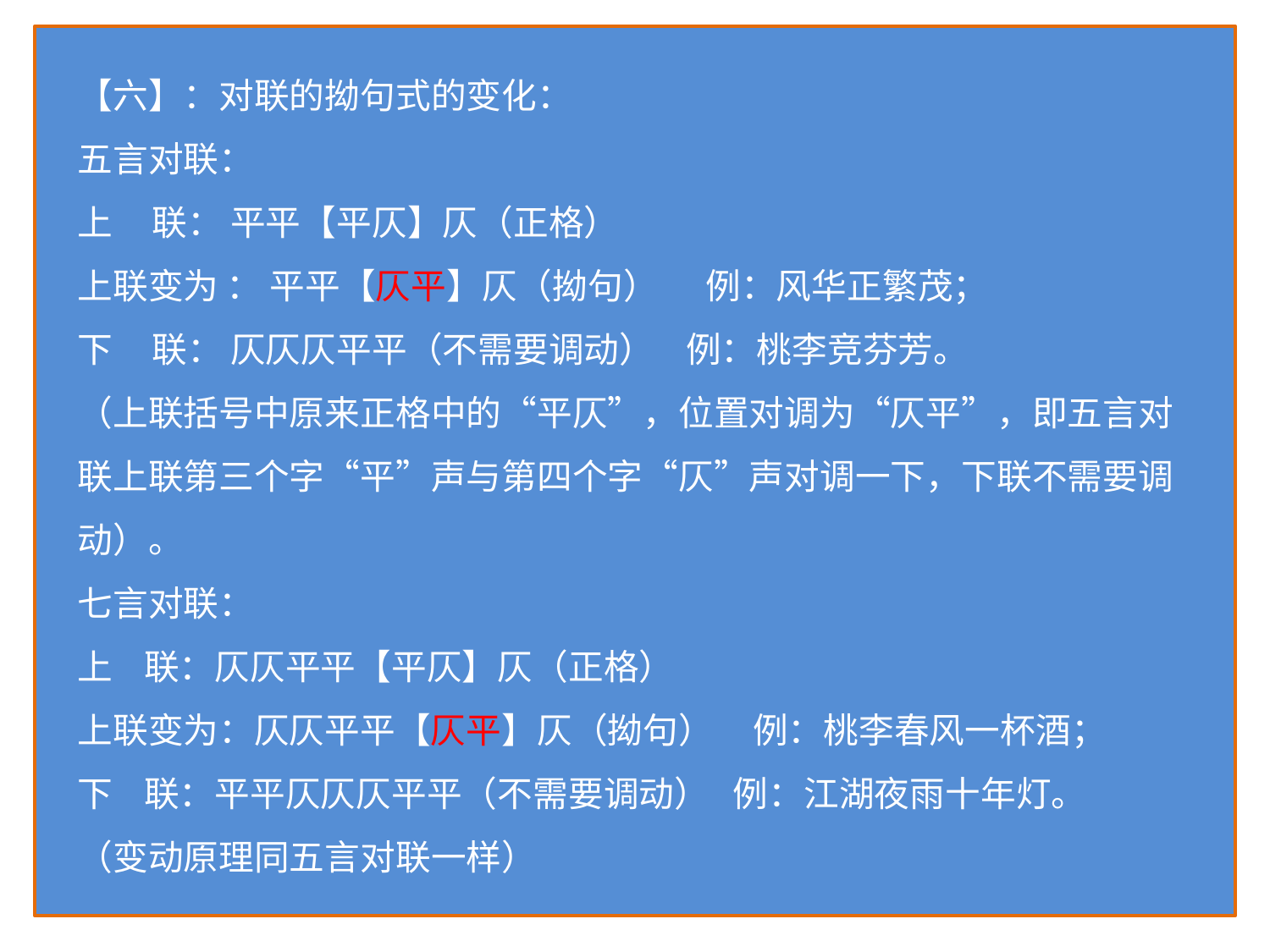

【六】：对联的拗句式的变化：
五言对联：
上     联： 平平【平仄】仄（正格）
上联变为 ： 平平【仄平】仄（拗句）      例：风华正繁茂；
下     联： 仄仄仄平平（不需要调动）    例：桃李竞芬芳。
（上联括号中原来正格中的“平仄”，位置对调为“仄平”，即五言对联上联第三个字“平”声与第四个字“仄”声对调一下，下联不需要调动）。
七言对联：
上    联：仄仄平平【平仄】仄（正格）
上联变为：仄仄平平【仄平】仄（拗句）     例：桃李春风一杯酒；
下    联：平平仄仄仄平平（不需要调动）   例：江湖夜雨十年灯。
（变动原理同五言对联一样）